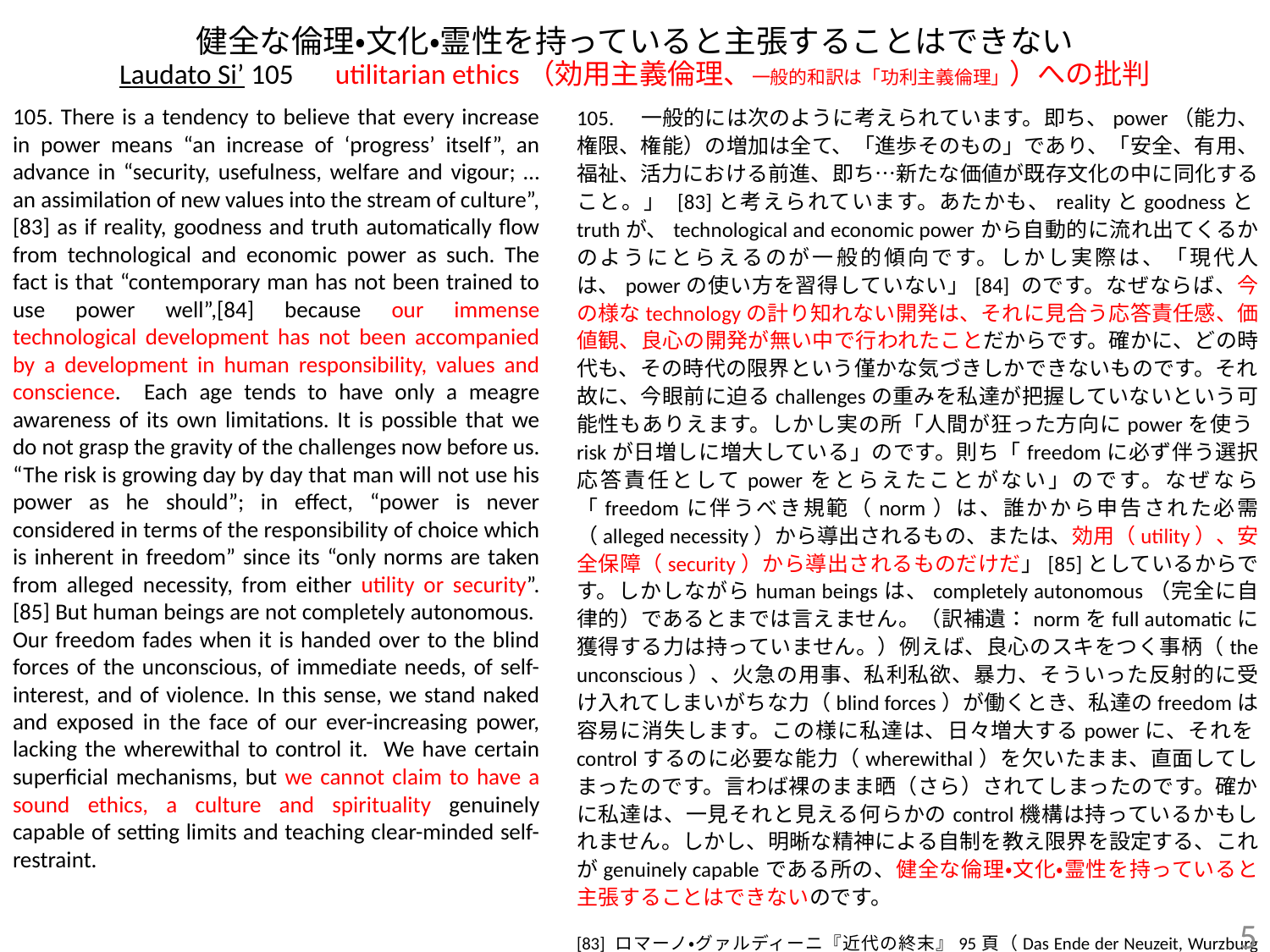

# 健全な倫理・文化・霊性を持っていると主張することはできない Laudato Si’ 105　utilitarian ethics（効用主義倫理、一般的和訳は「功利主義倫理」）への批判
105. There is a tendency to believe that every increase in power means “an increase of ‘progress’ itself”, an advance in “security, usefulness, welfare and vigour; …an assimilation of new values into the stream of culture”,[83] as if reality, goodness and truth automatically flow from technological and economic power as such. The fact is that “contemporary man has not been trained to use power well”,[84] because our immense technological development has not been accompanied by a development in human responsibility, values and conscience.  Each age tends to have only a meagre awareness of its own limitations. It is possible that we do not grasp the gravity of the challenges now before us. “The risk is growing day by day that man will not use his power as he should”; in effect, “power is never considered in terms of the responsibility of choice which is inherent in freedom” since its “only norms are taken from alleged necessity, from either utility or security”.[85] But human beings are not completely autonomous.  Our freedom fades when it is handed over to the blind forces of the unconscious, of immediate needs, of self-interest, and of violence. In this sense, we stand naked and exposed in the face of our ever-increasing power, lacking the wherewithal to control it.  We have certain superficial mechanisms, but we cannot claim to have a sound ethics, a culture and spirituality genuinely capable of setting limits and teaching clear-minded self-restraint.
105.　一般的には次のように考えられています。即ち、power（能力、権限、権能）の増加は全て、「進歩そのもの」であり、「安全、有用、福祉、活力における前進、即ち…新たな価値が既存文化の中に同化すること。」 [83]と考えられています。あたかも、realityとgoodnessとtruthが、technological and economic powerから自動的に流れ出てくるかのようにとらえるのが一般的傾向です。しかし実際は、「現代人は、powerの使い方を習得していない」[84] のです。なぜならば、今の様なtechnologyの計り知れない開発は、それに見合う応答責任感、価値観、良心の開発が無い中で行われたことだからです。確かに、どの時代も、その時代の限界という僅かな気づきしかできないものです。それ故に、今眼前に迫るchallengesの重みを私達が把握していないという可能性もありえます。しかし実の所「人間が狂った方向にpowerを使うriskが日増しに増大している」のです。則ち「freedomに必ず伴う選択応答責任としてpowerをとらえたことがない」のです。なぜなら「freedomに伴うべき規範（norm）は、誰かから申告された必需（alleged necessity）から導出されるもの、または、効用（utility）、安全保障（security）から導出されるものだけだ」[85]としているからです。しかしながらhuman beingsは、completely autonomous（完全に自律的）であるとまでは言えません。（訳補遺：normをfull automaticに獲得する力は持っていません。）例えば、良心のスキをつく事柄（the unconscious）、火急の用事、私利私欲、暴力、そういった反射的に受け入れてしまいがちな力（blind forces）が働くとき、私達のfreedomは容易に消失します。この様に私達は、日々増大するpowerに、それをcontrolするのに必要な能力（wherewithal）を欠いたまま、直面してしまったのです。言わば裸のまま晒（さら）されてしまったのです。確かに私達は、一見それと見える何らかのcontrol機構は持っているかもしれません。しかし、明晰な精神による自制を教え限界を設定する、これがgenuinely capableである所の、健全な倫理・文化・霊性を持っていると主張することはできないのです。

[83] ロマーノ・グァルディーニ『近代の終末』95頁（Das Ende der Neuzeit, Wurzburg 1965）
[84]同上
[85]同上96頁
5